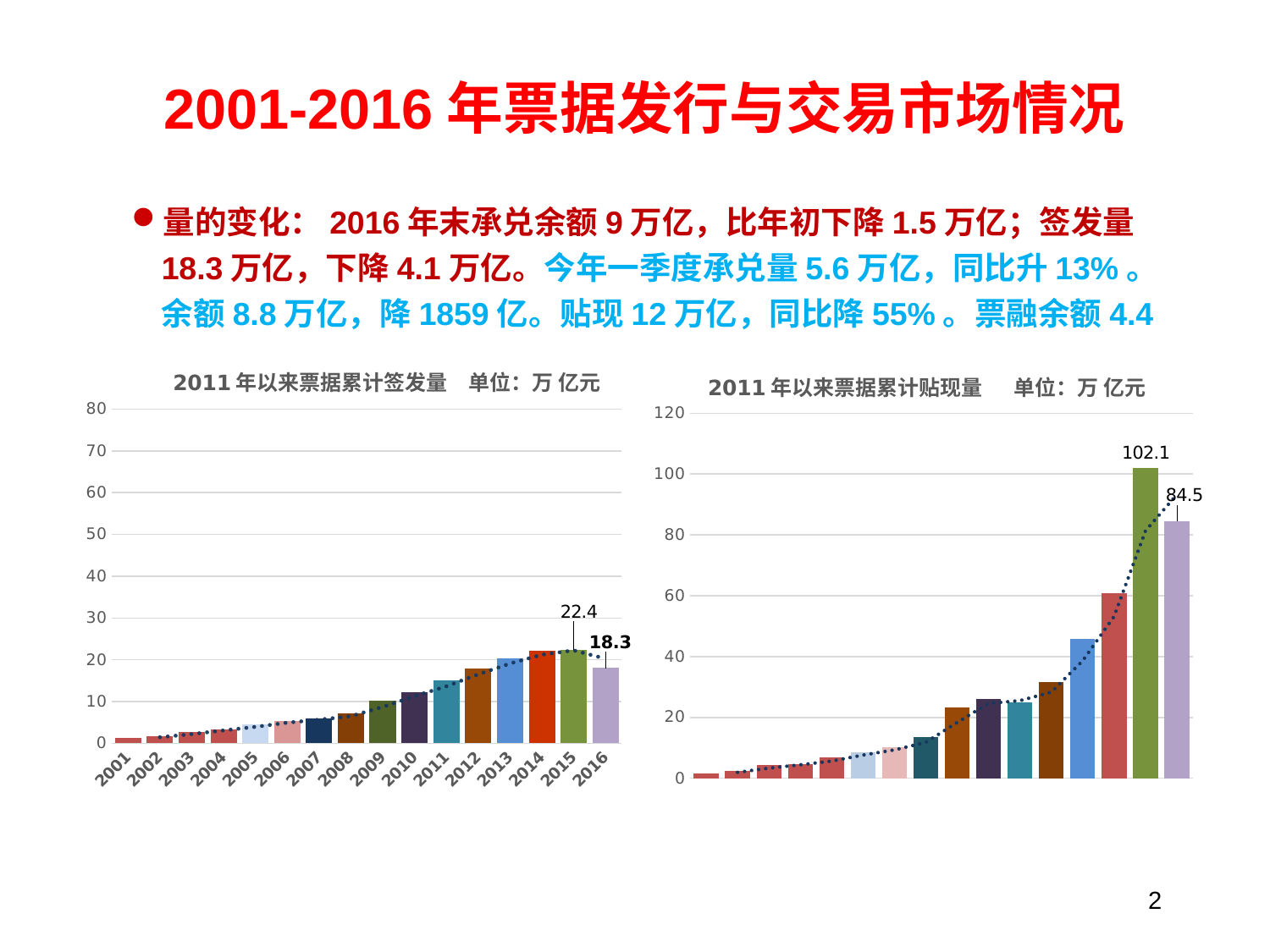

2001-2016年票据发行与交易市场情况
量的变化：2016年末承兑余额9万亿，比年初下降1.5万亿；签发量18.3万亿，下降4.1万亿。今年一季度承兑量5.6万亿，同比升13%。余额8.8万亿，降1859亿。贴现12万亿，同比降55%。票融余额4.4万，约降1万亿。

### Chart: 2011年以来票据累计签发量    单位：万 亿元

| Category | 累计签发 |
|---|---|
| 2001 | 1.2843 |
| 2002 | 1.613899999999993 |
| 2003 | 2.77 |
| 2004 | 3.4 |
| 2005 | 4.45 |
| 2006 | 5.430000000000002 |
| 2007 | 5.87 |
| 2008 | 7.1 |
| 2009 | 10.3 |
| 2010 | 12.2 |
| 2011 | 15.1 |
| 2012 | 17.9 |
| 2013 | 20.3 |
| 2014 | 22.1 |
| 2015 | 22.4 |
| 2016 | 18.1 |

### Chart: 2011年以来票据累计贴现量      单位：万 亿元

| Category | 累计贴现 |
|---|---|
| 2001 | 1.5548 |
| 2002 | 2.3073 |
| 2003 | 4.3268999999999975 |
| 2004 | 4.5 |
| 2005 | 6.75 |
| 2006 | 8.49 |
| 2007 | 10.11 |
| 2008 | 13.5 |
| 2009 | 23.2 |
| 2010 | 26.0 |
| 2011 | 25.0 |
| 2012 | 31.6 |
| 2013 | 45.7 |
| 2014 | 60.7 |
| 2015 | 102.1 |
| 2016 | 84.5 |
2